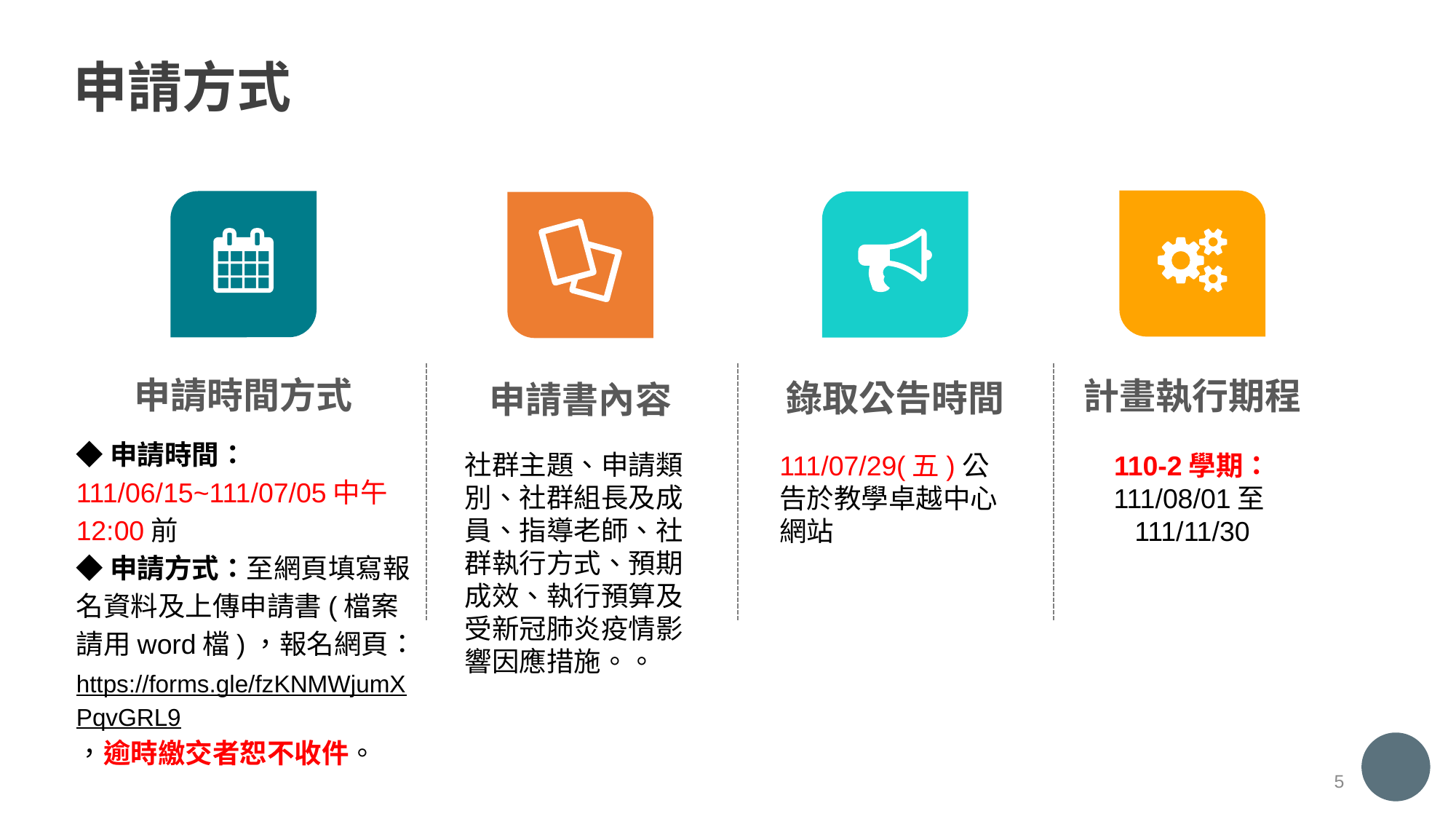

申請方式

申請時間方式
計畫執行期程
錄取公告時間
申請書內容
◆申請時間：111/06/15~111/07/05中午12:00前
◆申請方式：至網頁填寫報名資料及上傳申請書(檔案請用word檔)，報名網頁：https://forms.gle/fzKNMWjumXPqvGRL9，逾時繳交者恕不收件。
社群主題、申請類別、社群組長及成員、指導老師、社群執行方式、預期成效、執行預算及受新冠肺炎疫情影響因應措施。。
111/07/29(五)公告於教學卓越中心網站
110-2學期：
111/08/01至111/11/30

5